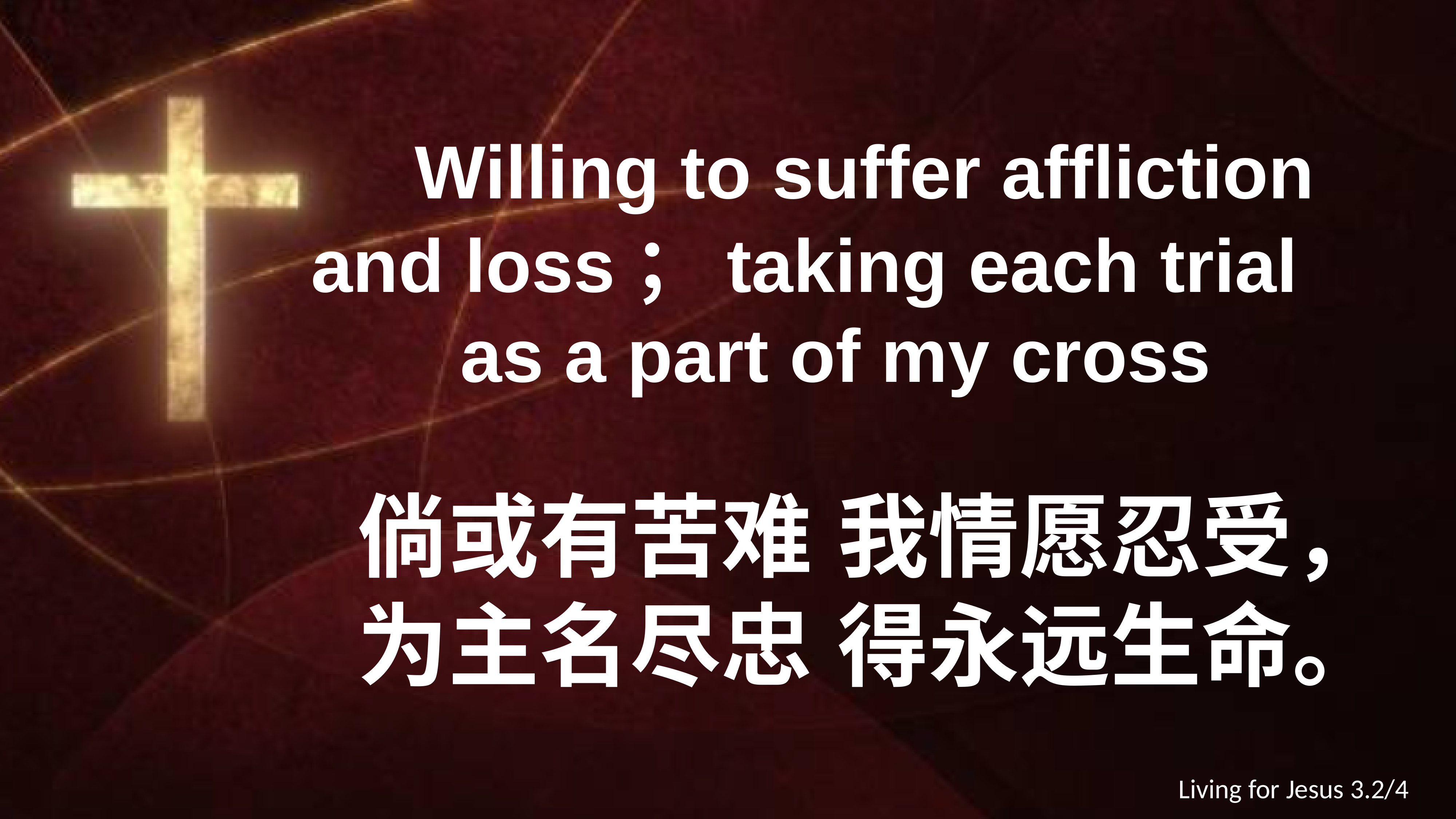

Willing to suffer affliction
   and loss；taking each trial
     as a part of my cross

      倘或有苦难 我情愿忍受，
      为主名尽忠 得永远生命。
Living for Jesus 3.2/4